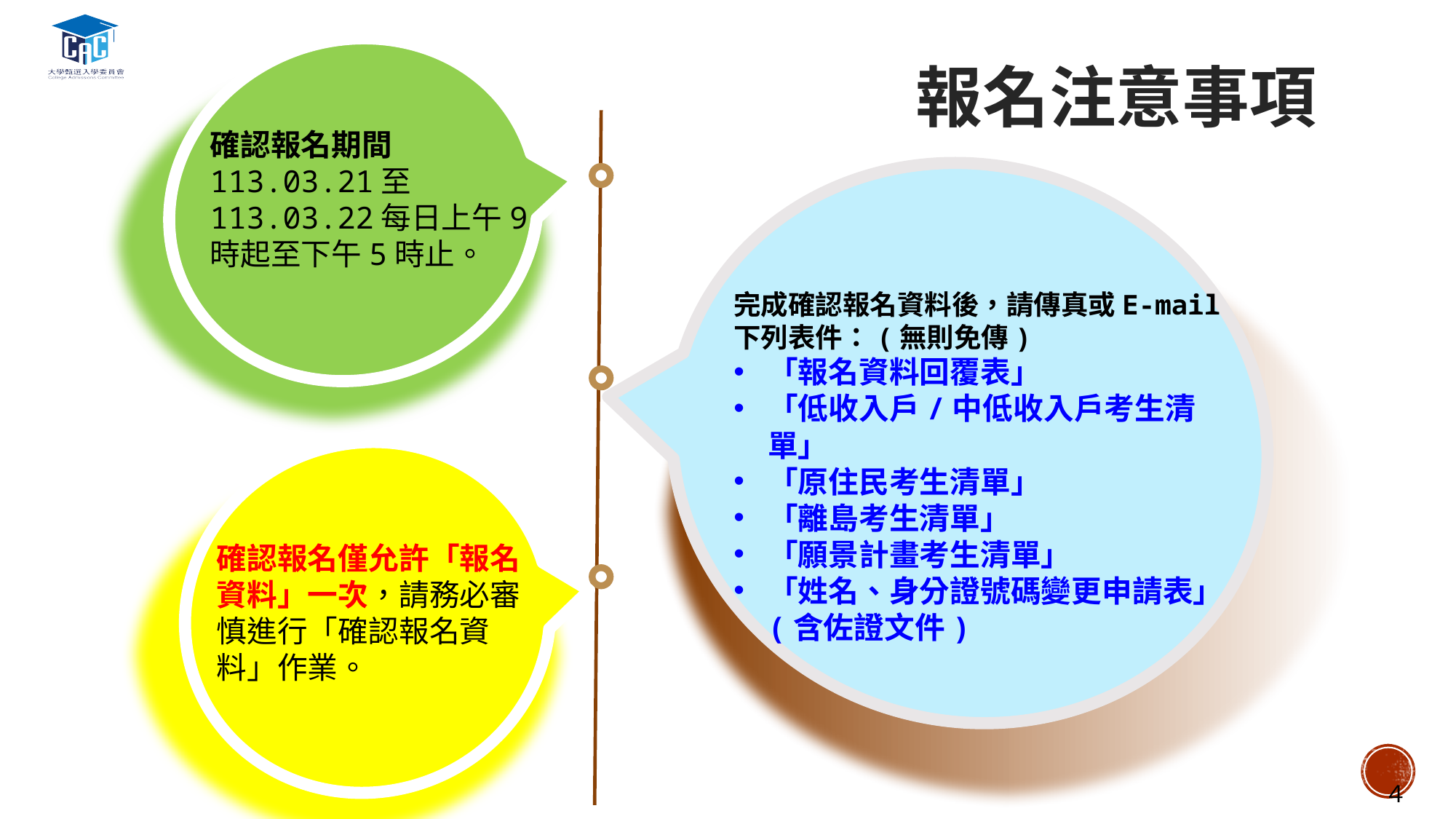

報名注意事項
確認報名期間
113.03.21至113.03.22每日上午9時起至下午5時止。

完成確認報名資料後，請傳真或E-mail
下列表件：(無則免傳)
「報名資料回覆表」
「低收入戶/中低收入戶考生清單」
「原住民考生清單」
「離島考生清單」
「願景計畫考生清單」
「姓名、身分證號碼變更申請表」(含佐證文件)

確認報名僅允許「報名資料」一次，請務必審慎進行「確認報名資料」作業。